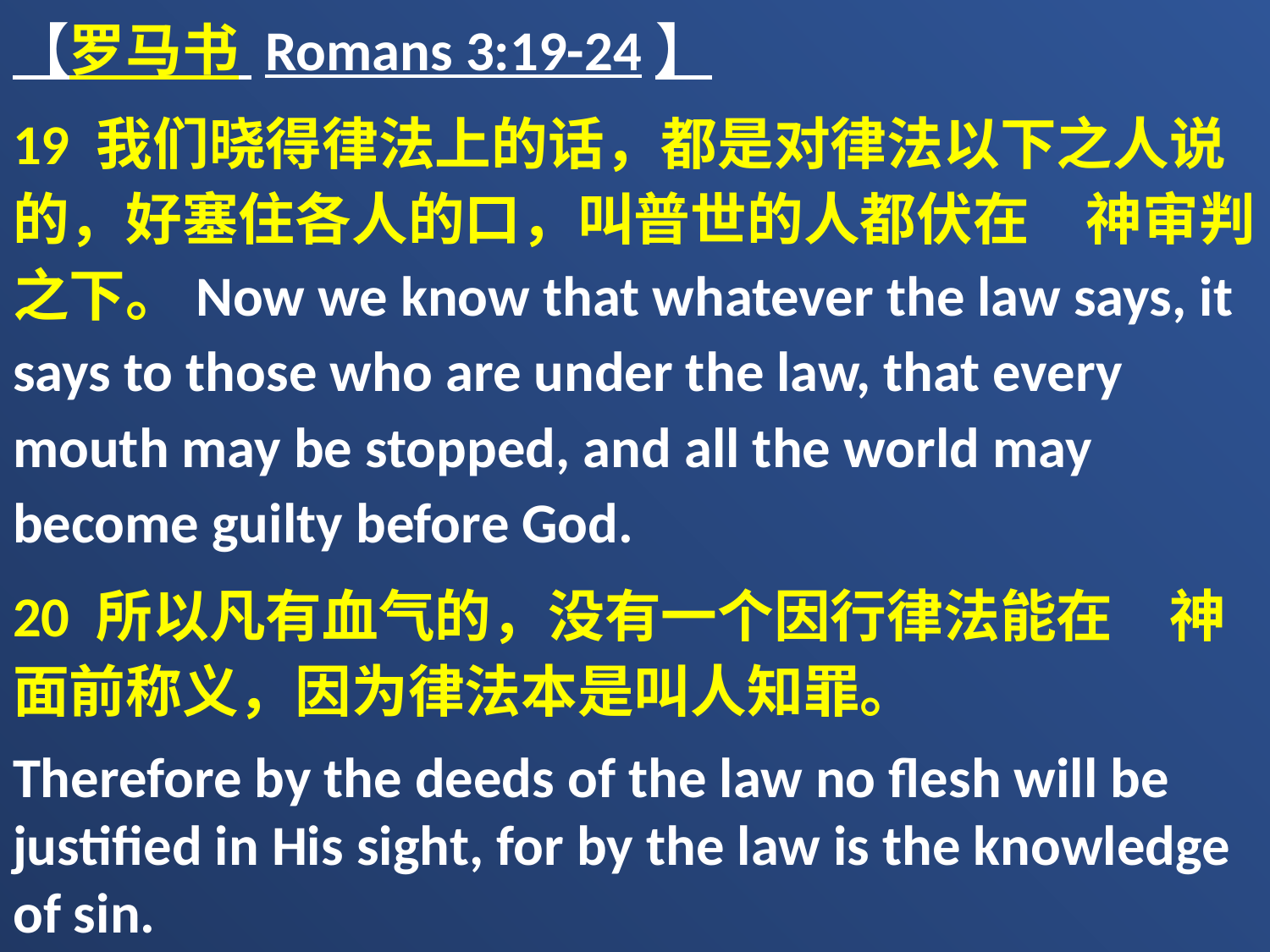

【罗马书 Romans 3:19-24】
19 我们晓得律法上的话，都是对律法以下之人说的，好塞住各人的口，叫普世的人都伏在　神审判之下。Now we know that whatever the law says, it says to those who are under the law, that every mouth may be stopped, and all the world may become guilty before God.
20 所以凡有血气的，没有一个因行律法能在　神面前称义，因为律法本是叫人知罪。
Therefore by the deeds of the law no flesh will be justified in His sight, for by the law is the knowledge of sin.